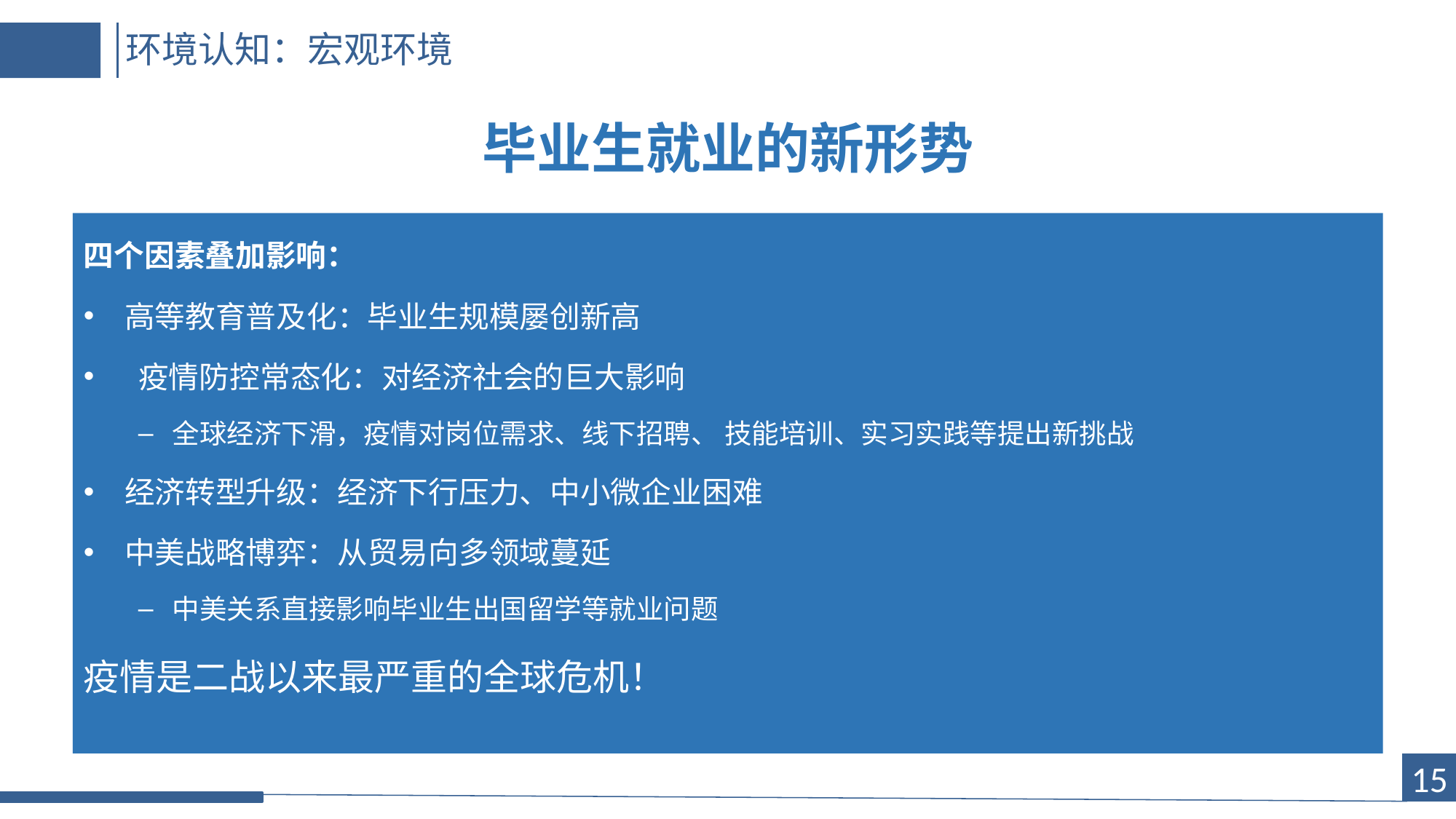

环境认知：宏观环境

# 毕业生就业的新形势
四个因素叠加影响：
高等教育普及化：毕业生规模屡创新高
 疫情防控常态化：对经济社会的巨大影响
全球经济下滑，疫情对岗位需求、线下招聘、 技能培训、实习实践等提出新挑战
经济转型升级：经济下行压力、中小微企业困难
中美战略博弈：从贸易向多领域蔓延
中美关系直接影响毕业生出国留学等就业问题
疫情是二战以来最严重的全球危机！

15